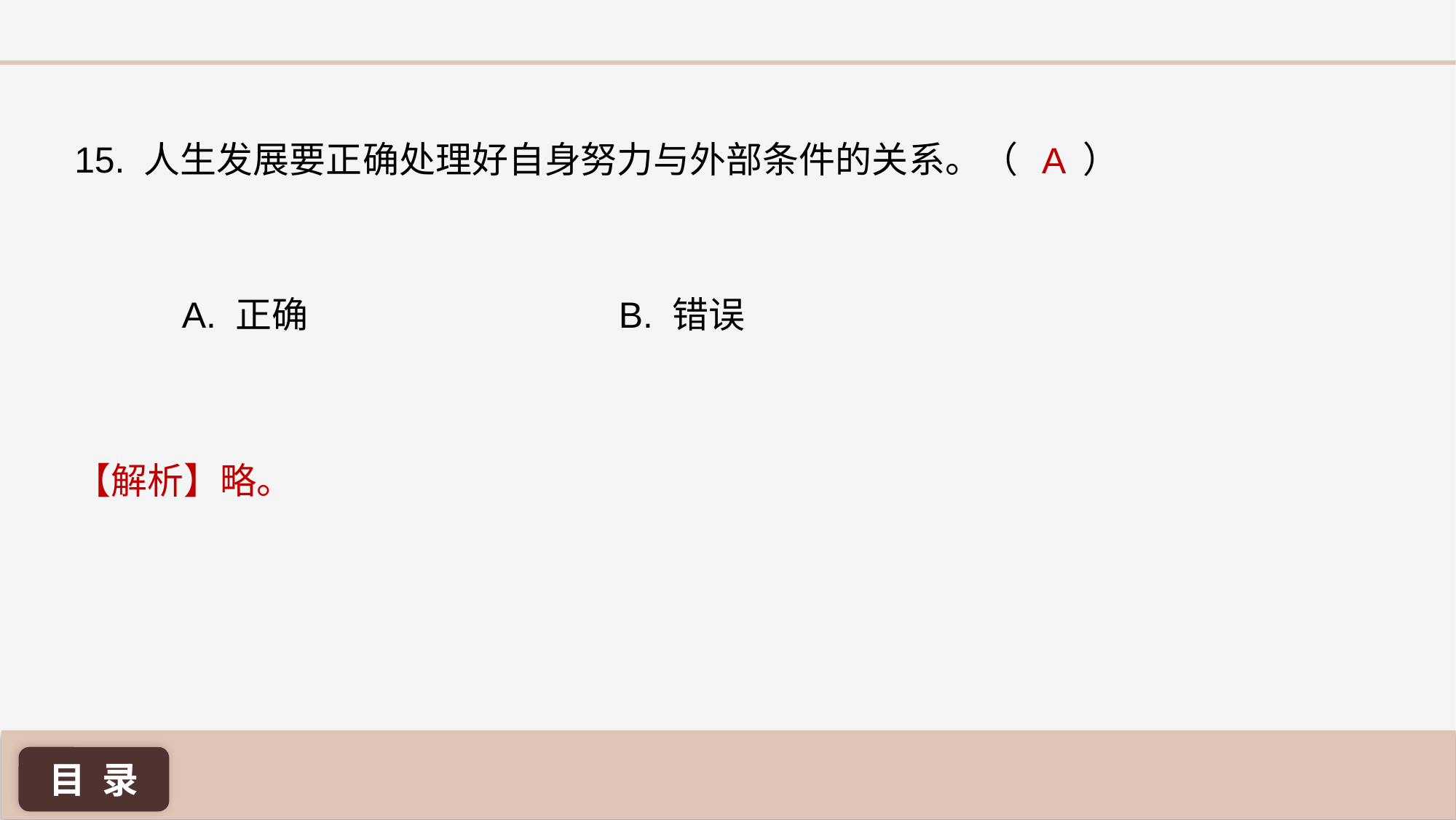

A
15. 人生发展要正确处理好自身努力与外部条件的关系。（        ）
A. 正确 			B. 错误
【解析】略。